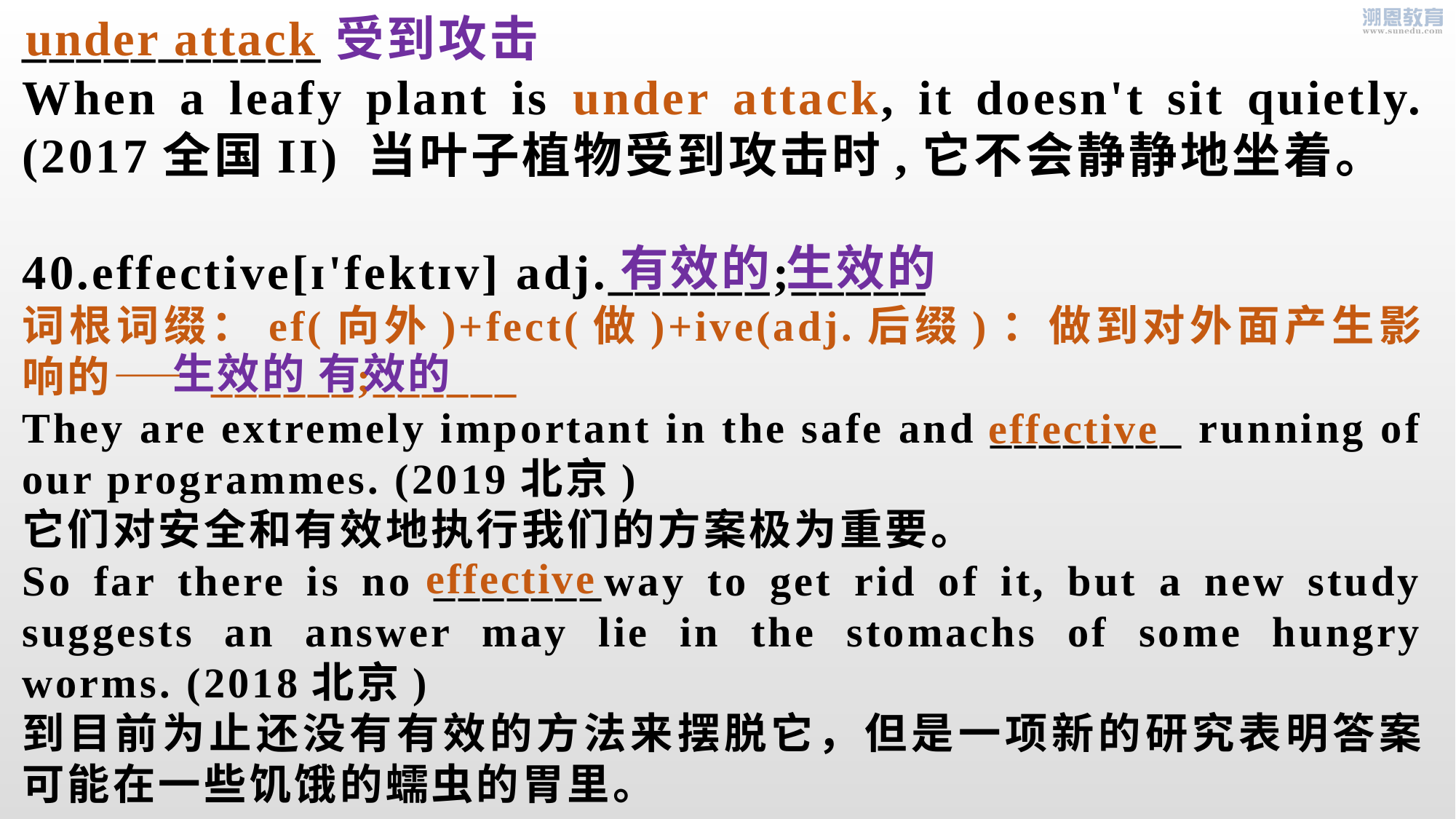

under attack
___________受到攻击
When a leafy plant is under attack, it doesn't sit quietly. (2017全国II) 当叶子植物受到攻击时,它不会静静地坐着。

40.effective[ɪ'fektɪv] adj.______;_____
词根词缀：ef(向外)+fect(做)+ive(adj.后缀)：做到对外面产生影响的——______;______
They are extremely important in the safe and ________ running of our programmes. (2019北京)
它们对安全和有效地执行我们的方案极为重要。
So far there is no _______way to get rid of it, but a new study suggests an answer may lie in the stomachs of some hungry worms. (2018北京)
到目前为止还没有有效的方法来摆脱它，但是一项新的研究表明答案可能在一些饥饿的蠕虫的胃里。

有效的 生效的
生效的 有效的
effective
effective